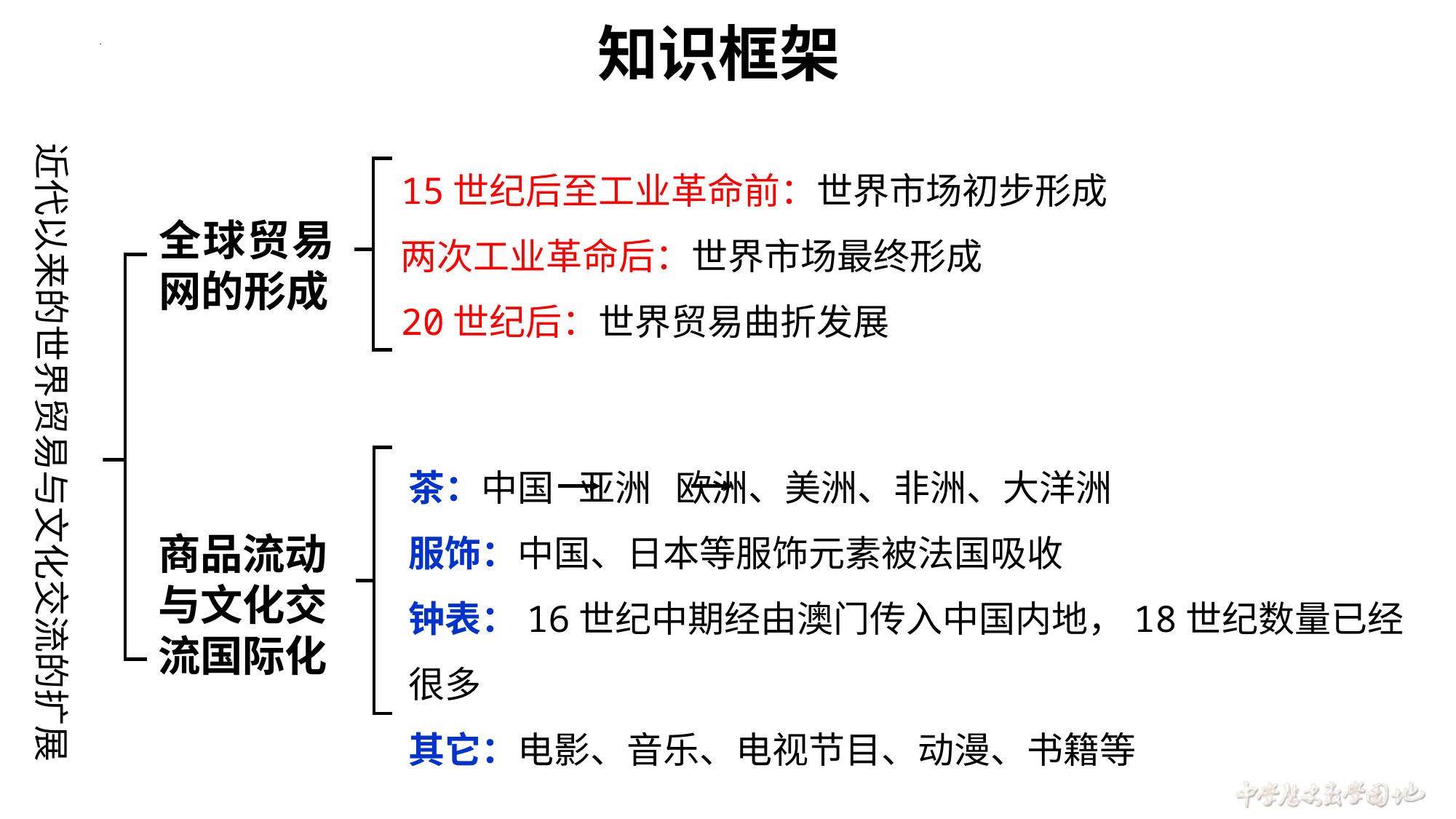

知识框架
近代以来的世界贸易与文化交流的扩展
15世纪后至工业革命前：世界市场初步形成
两次工业革命后：世界市场最终形成
20世纪后：世界贸易曲折发展

全球贸易网的形成

茶：中国   亚洲   欧洲、美洲、非洲、大洋洲
服饰：中国、日本等服饰元素被法国吸收
钟表：16世纪中期经由澳门传入中国内地，18世纪数量已经很多
其它：电影、音乐、电视节目、动漫、书籍等

商品流动与文化交流国际化